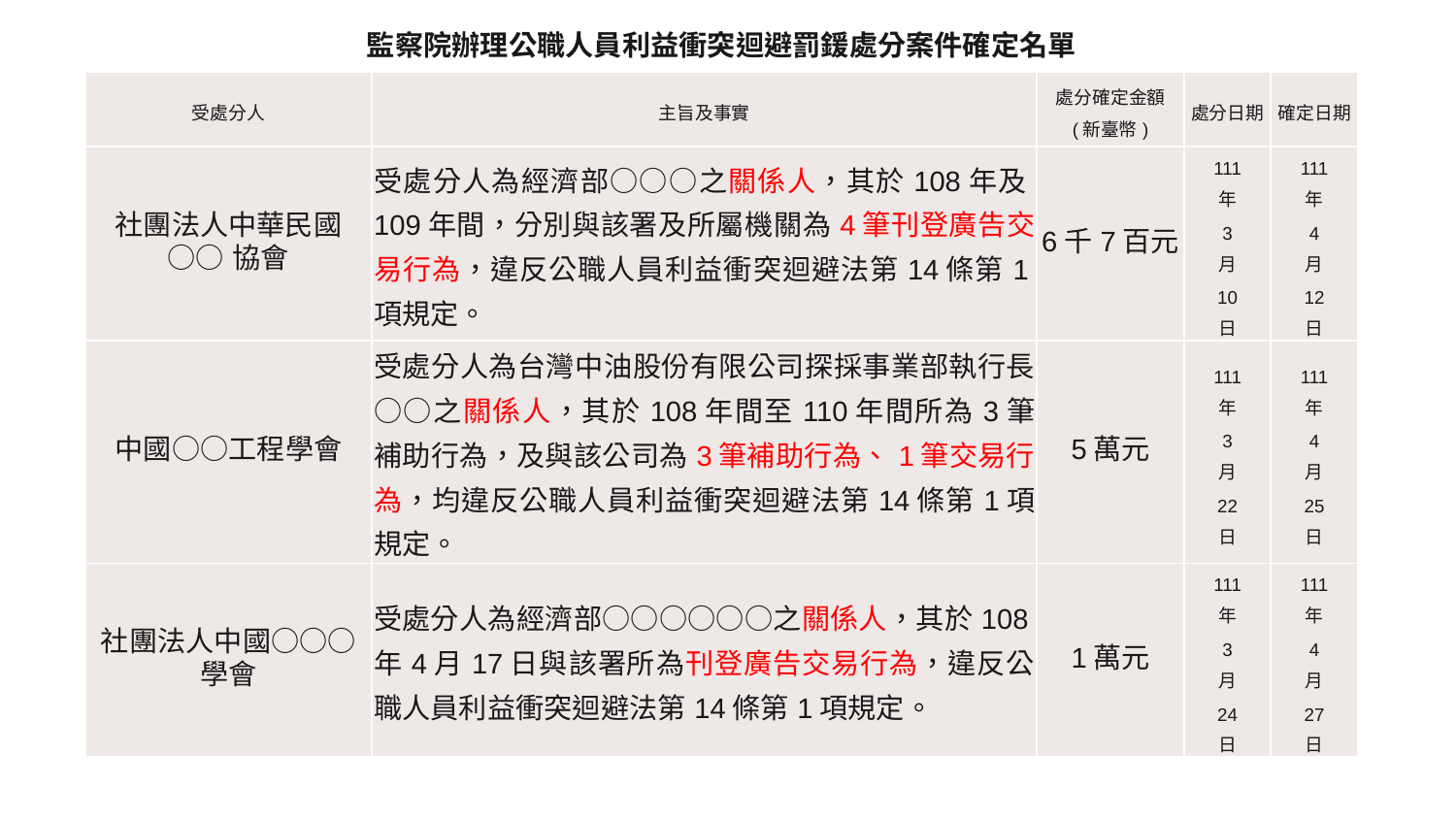

監察院辦理公職人員利益衝突迴避罰鍰處分案件確定名單
| 受處分人 | 主旨及事實 | 處分確定金額 (新臺幣) | 處分日期 | 確定日期 |
| --- | --- | --- | --- | --- |
| 社團法人中華民國 ○○協會 | 受處分人為經濟部○○○之關係人，其於108年及109年間，分別與該署及所屬機關為4筆刊登廣告交易行為，違反公職人員利益衝突迴避法第14條第1項規定。 | 6千7百元 | 111 年 3 月 10 日 | 111 年 4 月 12 日 |
| 中國○○工程學會 | 受處分人為台灣中油股份有限公司探採事業部執行長○○之關係人，其於108年間至110年間所為3筆補助行為，及與該公司為3筆補助行為、1筆交易行為，均違反公職人員利益衝突迴避法第14條第1項規定。 | 5萬元 | 111 年 3 月 22 日 | 111 年 4 月 25 日 |
| 社團法人中國○○○學會 | 受處分人為經濟部○○○○○○之關係人，其於108年4月17日與該署所為刊登廣告交易行為，違反公職人員利益衝突迴避法第14條第1項規定。 | 1萬元 | 111 年 3 月 24 日 | 111 年 4 月 27 日 |